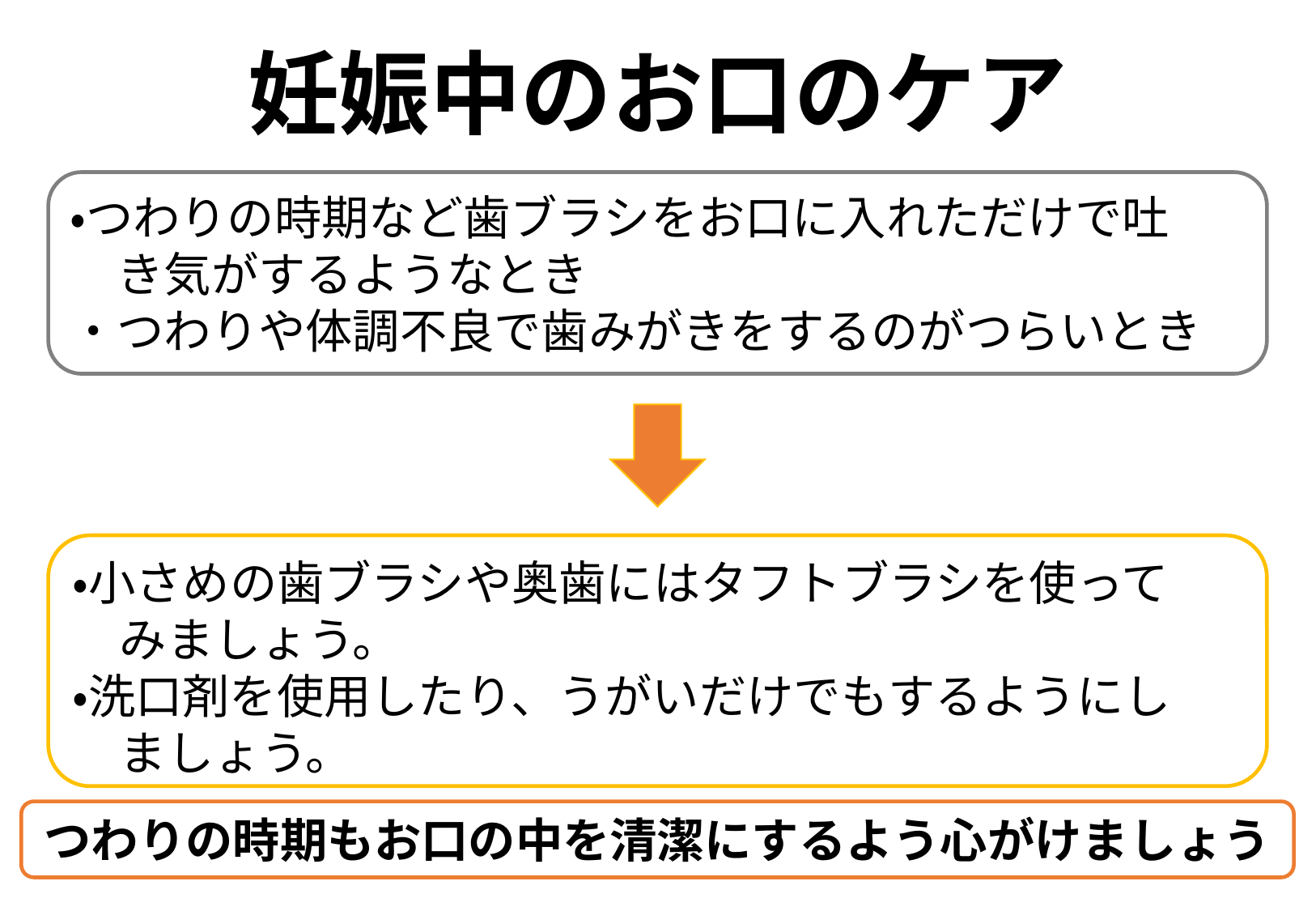

# 妊娠中のお口のケア
・つわりの時期など歯ブラシをお口に入れただけで吐
　き気がするようなとき
・つわりや体調不良で歯みがきをするのがつらいとき

・小さめの歯ブラシや奥歯にはタフトブラシを使って
　みましょう。
・洗口剤を使用したり、うがいだけでもするようにし
　ましょう。
つわりの時期もお口の中を清潔にするよう心がけましょう